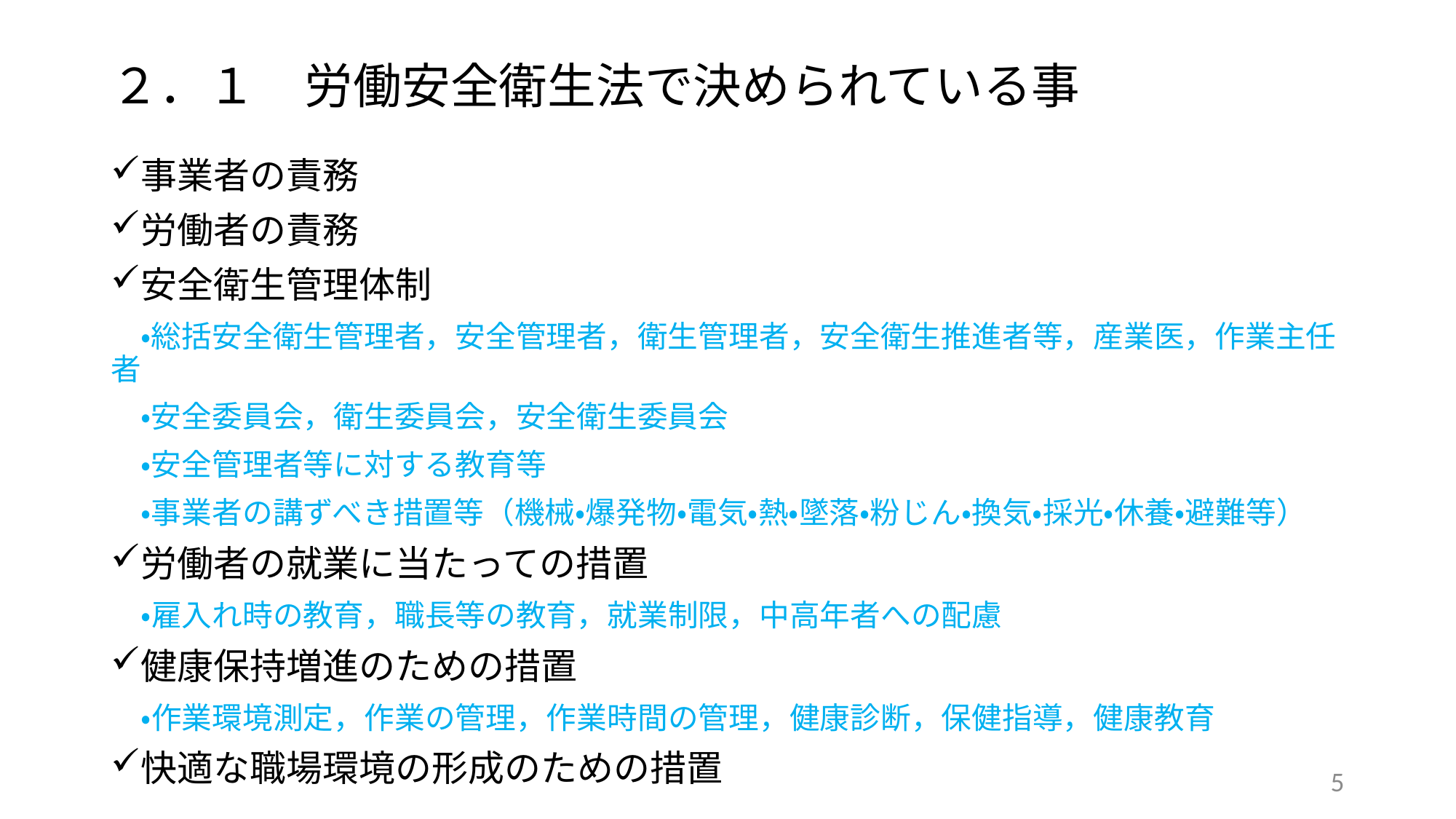

２．１　労働安全衛生法で決められている事
事業者の責務
労働者の責務
安全衛生管理体制
　・総括安全衛生管理者，安全管理者，衛生管理者，安全衛生推進者等，産業医，作業主任者
　・安全委員会，衛生委員会，安全衛生委員会
　・安全管理者等に対する教育等
　・事業者の講ずべき措置等（機械・爆発物・電気・熱・墜落・粉じん・換気・採光・休養・避難等）
労働者の就業に当たっての措置
　・雇入れ時の教育，職長等の教育，就業制限，中高年者への配慮
健康保持増進のための措置
　・作業環境測定，作業の管理，作業時間の管理，健康診断，保健指導，健康教育
快適な職場環境の形成のための措置

5